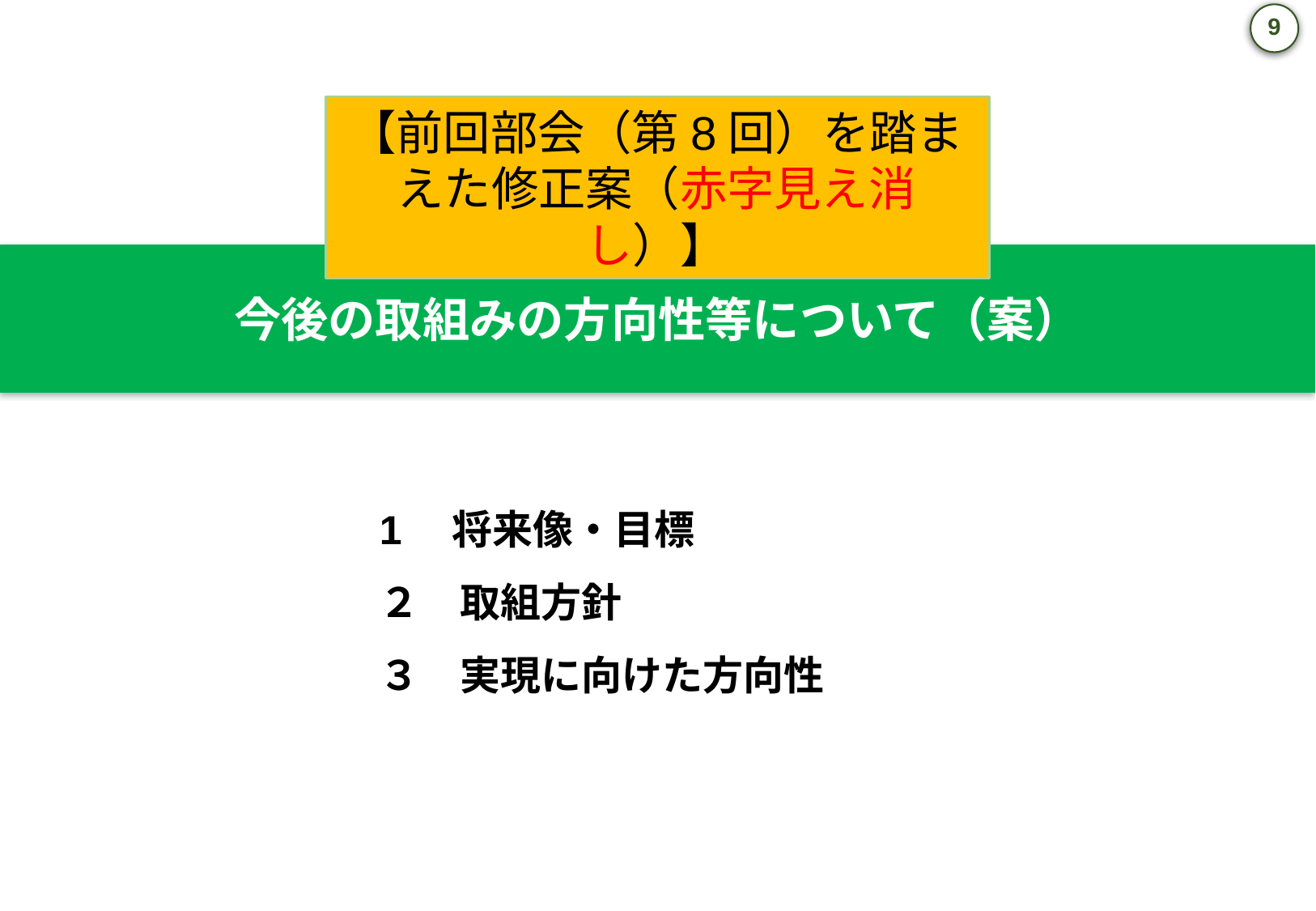

9
【前回部会（第8回）を踏まえた修正案（赤字見え消し）】
今後の取組みの方向性等について（案）
1　将来像・目標
２　取組方針
３　実現に向けた方向性